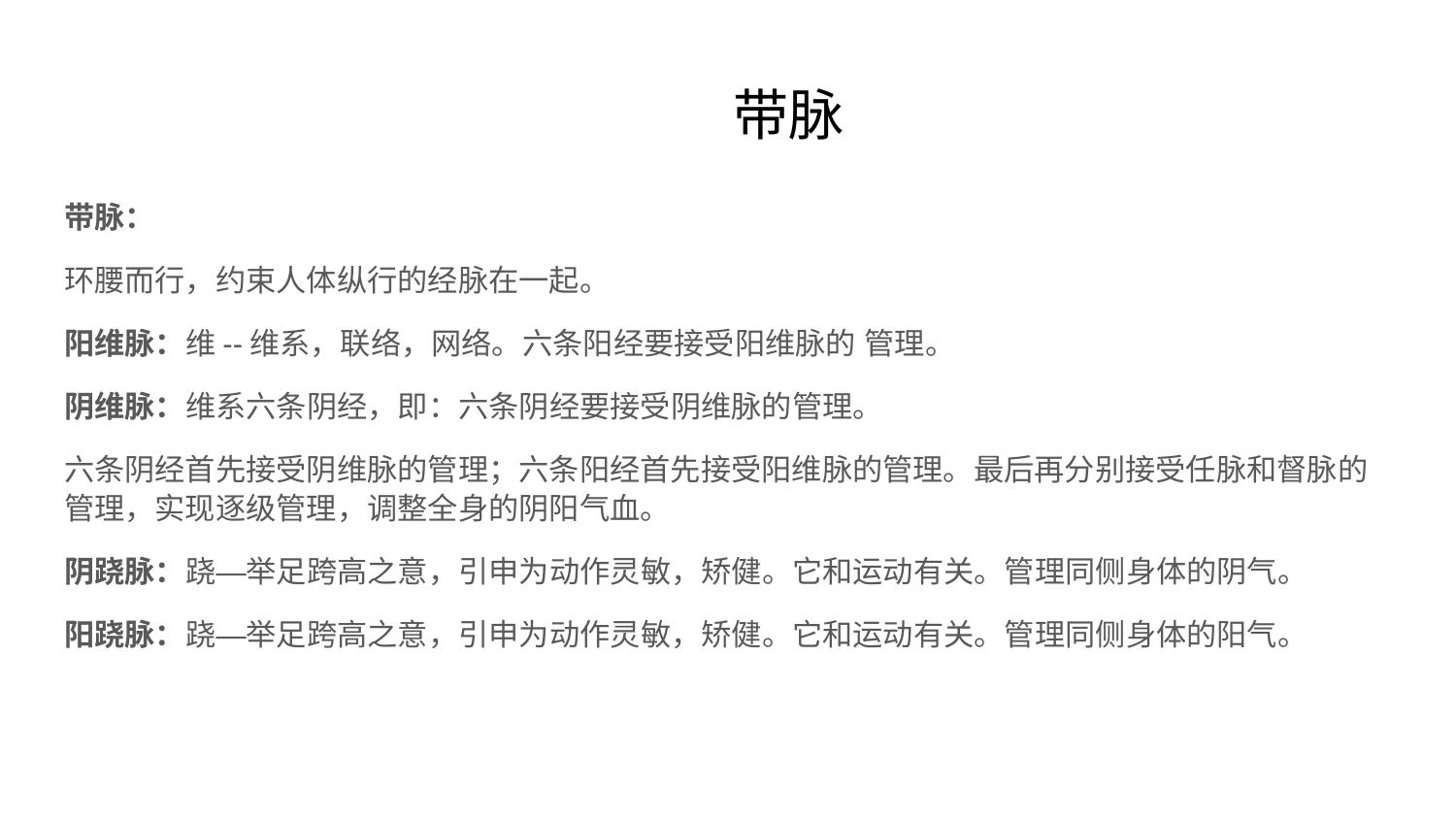

# 带脉
带脉：
环腰而行，约束人体纵行的经脉在一起。
阳维脉：维--维系，联络，网络。六条阳经要接受阳维脉的 管理。
阴维脉：维系六条阴经，即：六条阴经要接受阴维脉的管理。
六条阴经首先接受阴维脉的管理；六条阳经首先接受阳维脉的管理。最后再分别接受任脉和督脉的管理，实现逐级管理，调整全身的阴阳气血。
阴跷脉：跷—举足跨高之意，引申为动作灵敏，矫健。它和运动有关。管理同侧身体的阴气。
阳跷脉：跷—举足跨高之意，引申为动作灵敏，矫健。它和运动有关。管理同侧身体的阳气。